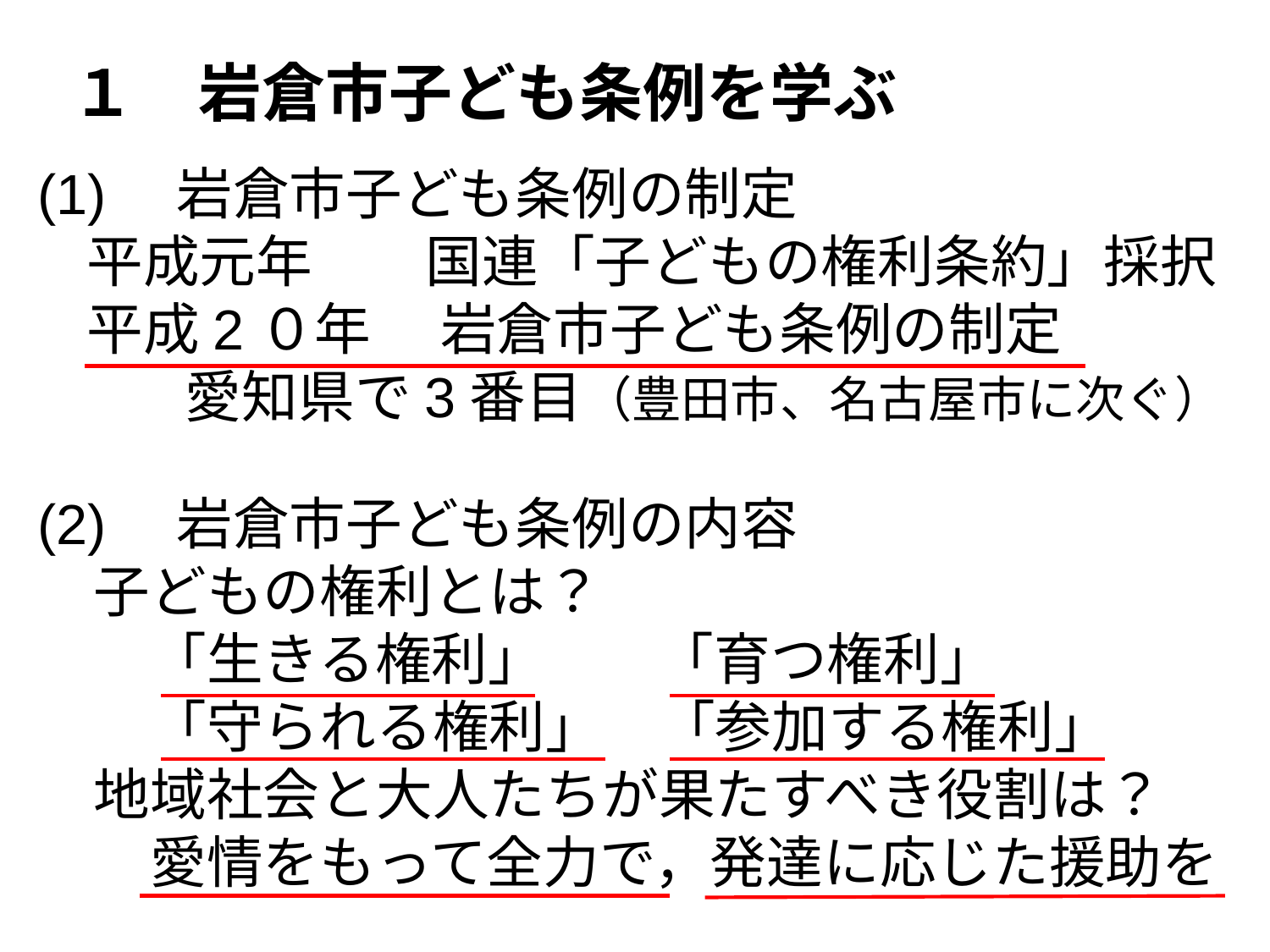

# １　岩倉市子ども条例を学ぶ
(1)　岩倉市子ども条例の制定
　平成元年　　国連「子どもの権利条約」採択
　平成2０年　 岩倉市子ども条例の制定
　　　愛知県で3番目（豊田市、名古屋市に次ぐ）

(2)　岩倉市子ども条例の内容
　子どもの権利とは？
　　「生きる権利」　　「育つ権利」
　　「守られる権利」　「参加する権利」
　地域社会と大人たちが果たすべき役割は？
　　愛情をもって全力で，発達に応じた援助を